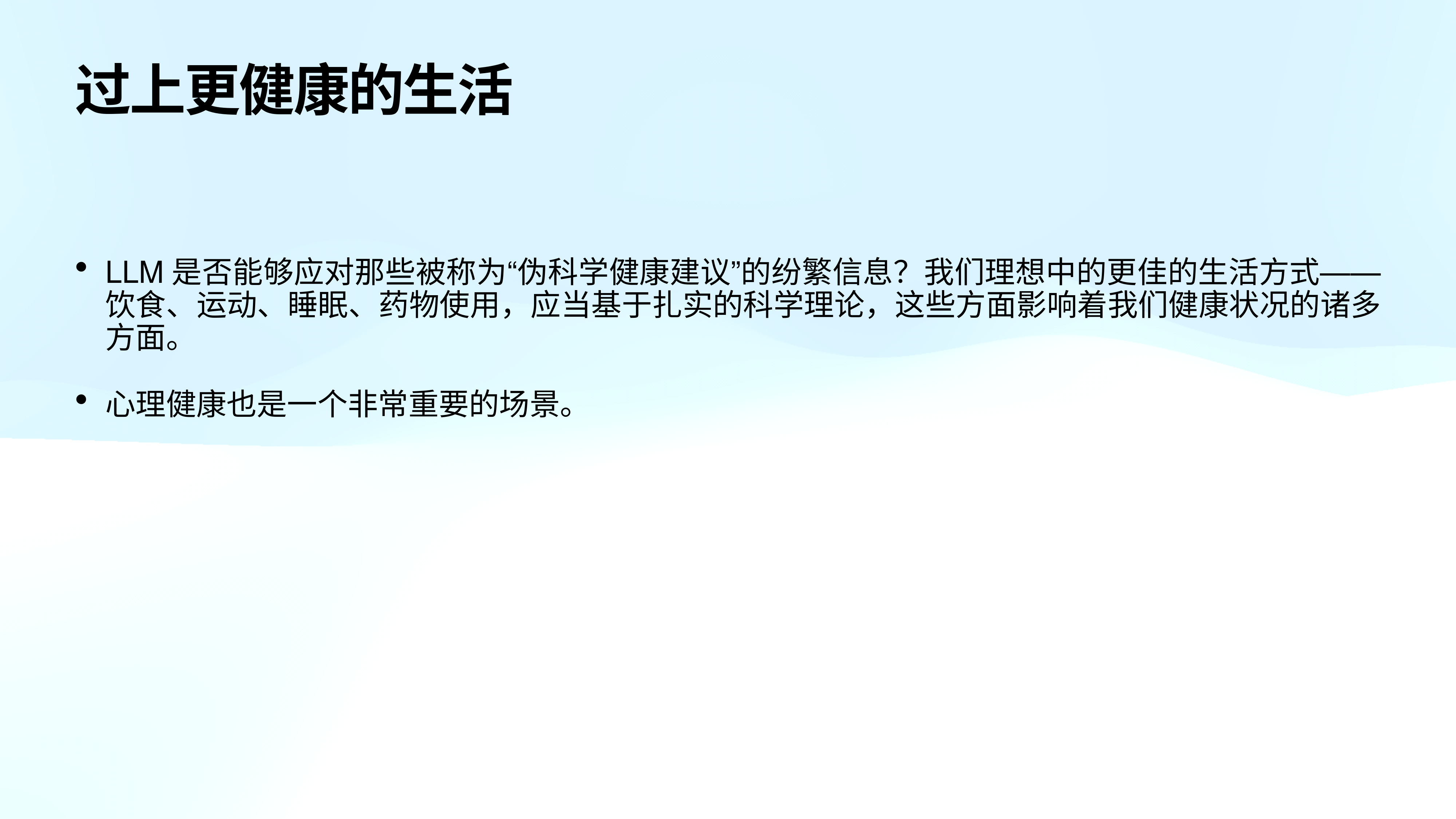

# 过上更健康的生活

LLM是否能够应对那些被称为“伪科学健康建议”的纷繁信息？我们理想中的更佳的生活方式——饮食、运动、睡眠、药物使用，应当基于扎实的科学理论，这些方面影响着我们健康状况的诸多方面。
心理健康也是一个非常重要的场景。